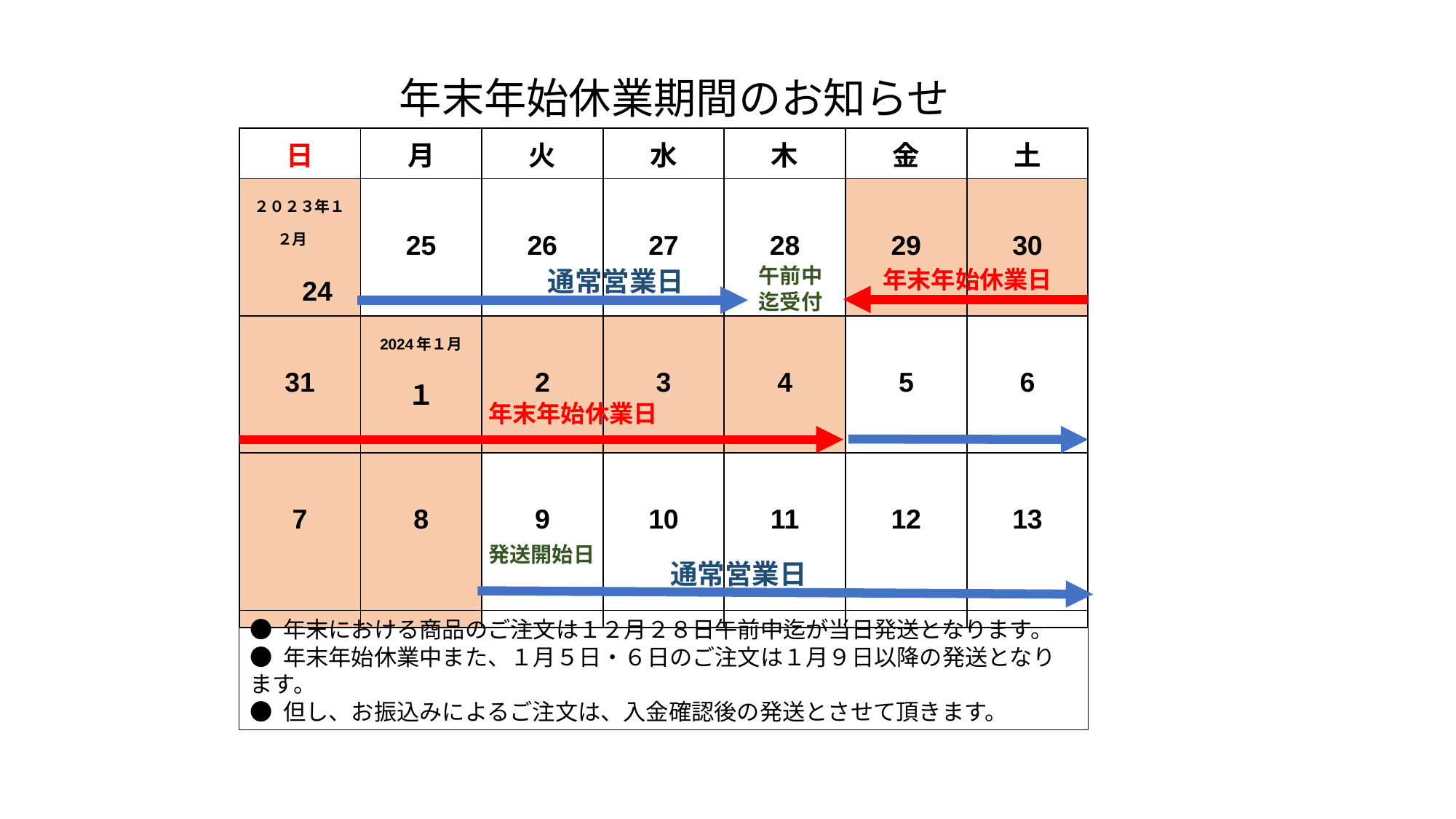

年末年始休業期間のお知らせ
| 日 | 月 | 火 | 水 | 木 | 金 | 土 |
| --- | --- | --- | --- | --- | --- | --- |
| ２０２３年１２月　 　24 | 25 | 26 | 27 | 28 | 29 | 30 |
| 31 | 2024年１月 １ | 2 | 3 | 4 | 5 | 6 |
| 7 | 8 | 9 | 10 | 11 | 12 | 13 |
午前中
迄受付
通常営業日
年末年始休業日
年末年始休業日
発送開始日
通常営業日
● 年末における商品のご注文は１２月２８日午前中迄が当日発送となります。
● 年末年始休業中また、１月５日・６日のご注文は１月９日以降の発送となります。
● 但し、お振込みによるご注文は、入金確認後の発送とさせて頂きます。